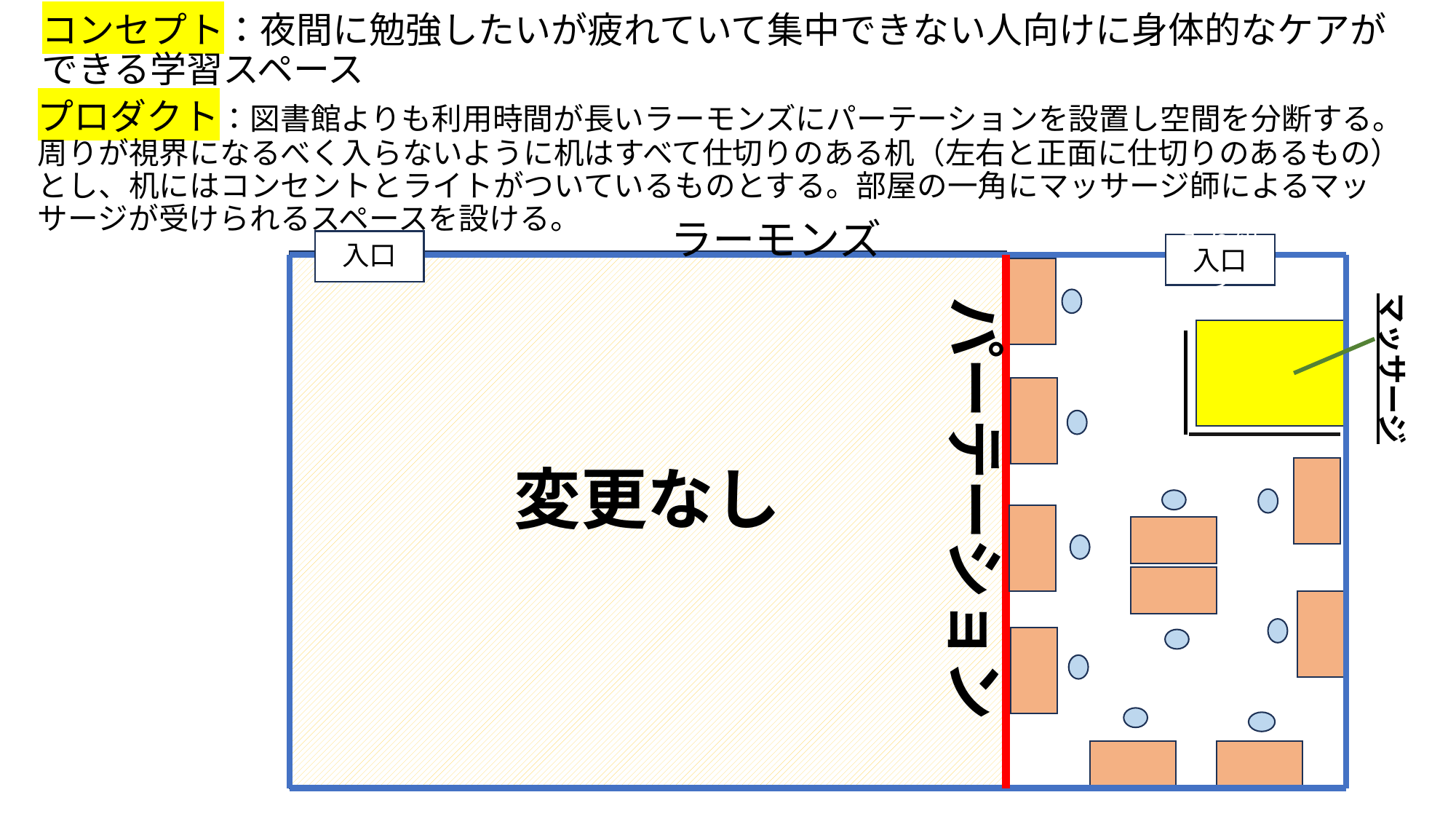

# コンセプト：夜間に勉強したいが疲れていて集中できない人向けに身体的なケアができる学習スペース
プロダクト：図書館よりも利用時間が長いラーモンズにパーテーションを設置し空間を分断する。周りが視界になるべく入らないように机はすべて仕切りのある机（左右と正面に仕切りのあるもの）とし、机にはコンセントとライトがついているものとする。部屋の一角にマッサージ師によるマッサージが受けられるスペースを設ける。
ラーモンズ

入口
入り繰り
入口

マッサージ
パーテーション

変更なし